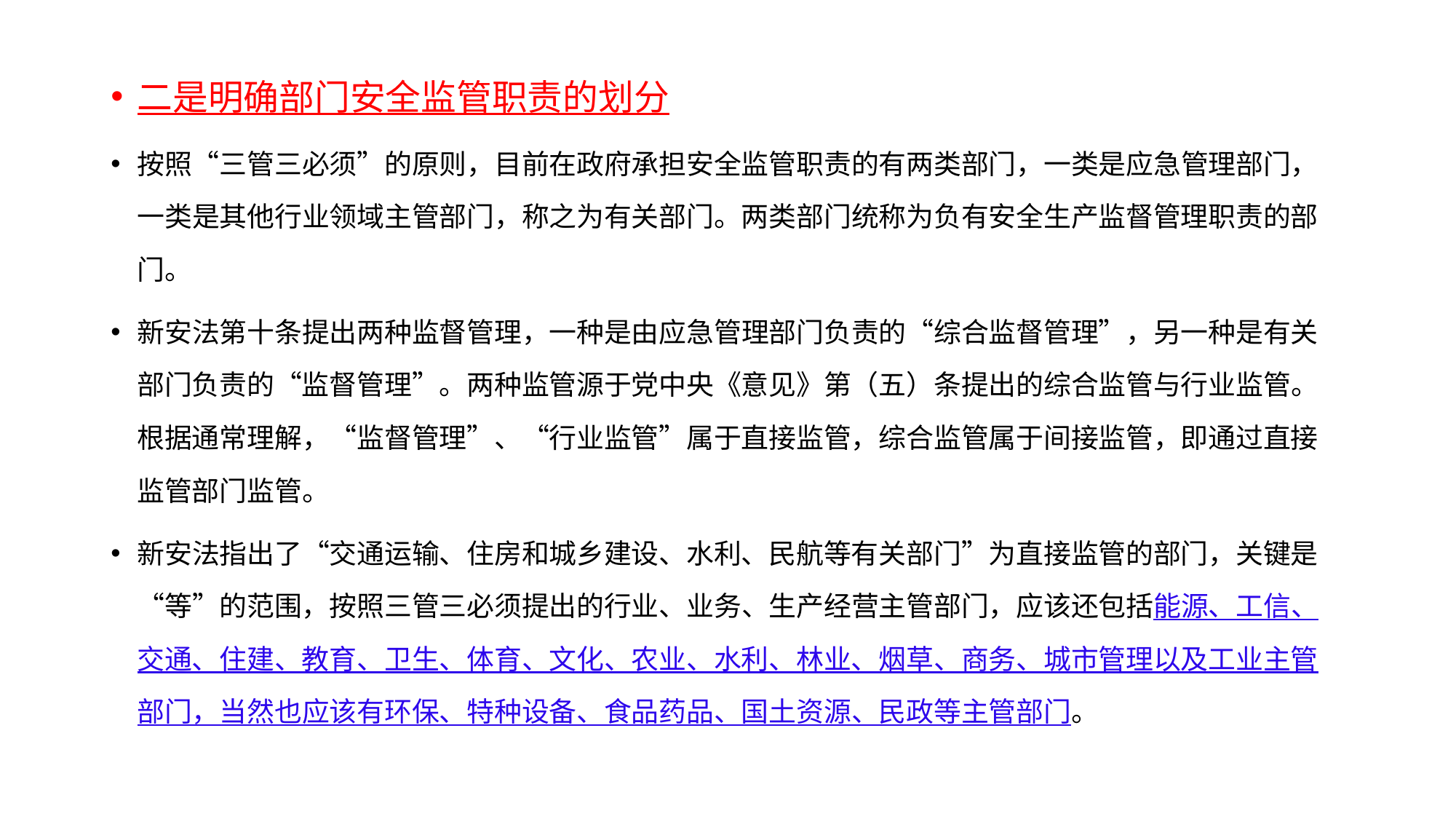

#
二是明确部门安全监管职责的划分
按照“三管三必须”的原则，目前在政府承担安全监管职责的有两类部门，一类是应急管理部门，一类是其他行业领域主管部门，称之为有关部门。两类部门统称为负有安全生产监督管理职责的部门。
新安法第十条提出两种监督管理，一种是由应急管理部门负责的“综合监督管理”，另一种是有关部门负责的“监督管理”。两种监管源于党中央《意见》第（五）条提出的综合监管与行业监管。根据通常理解，“监督管理”、“行业监管”属于直接监管，综合监管属于间接监管，即通过直接监管部门监管。
新安法指出了“交通运输、住房和城乡建设、水利、民航等有关部门”为直接监管的部门，关键是“等”的范围，按照三管三必须提出的行业、业务、生产经营主管部门，应该还包括能源、工信、交通、住建、教育、卫生、体育、文化、农业、水利、林业、烟草、商务、城市管理以及工业主管部门，当然也应该有环保、特种设备、食品药品、国土资源、民政等主管部门。
51